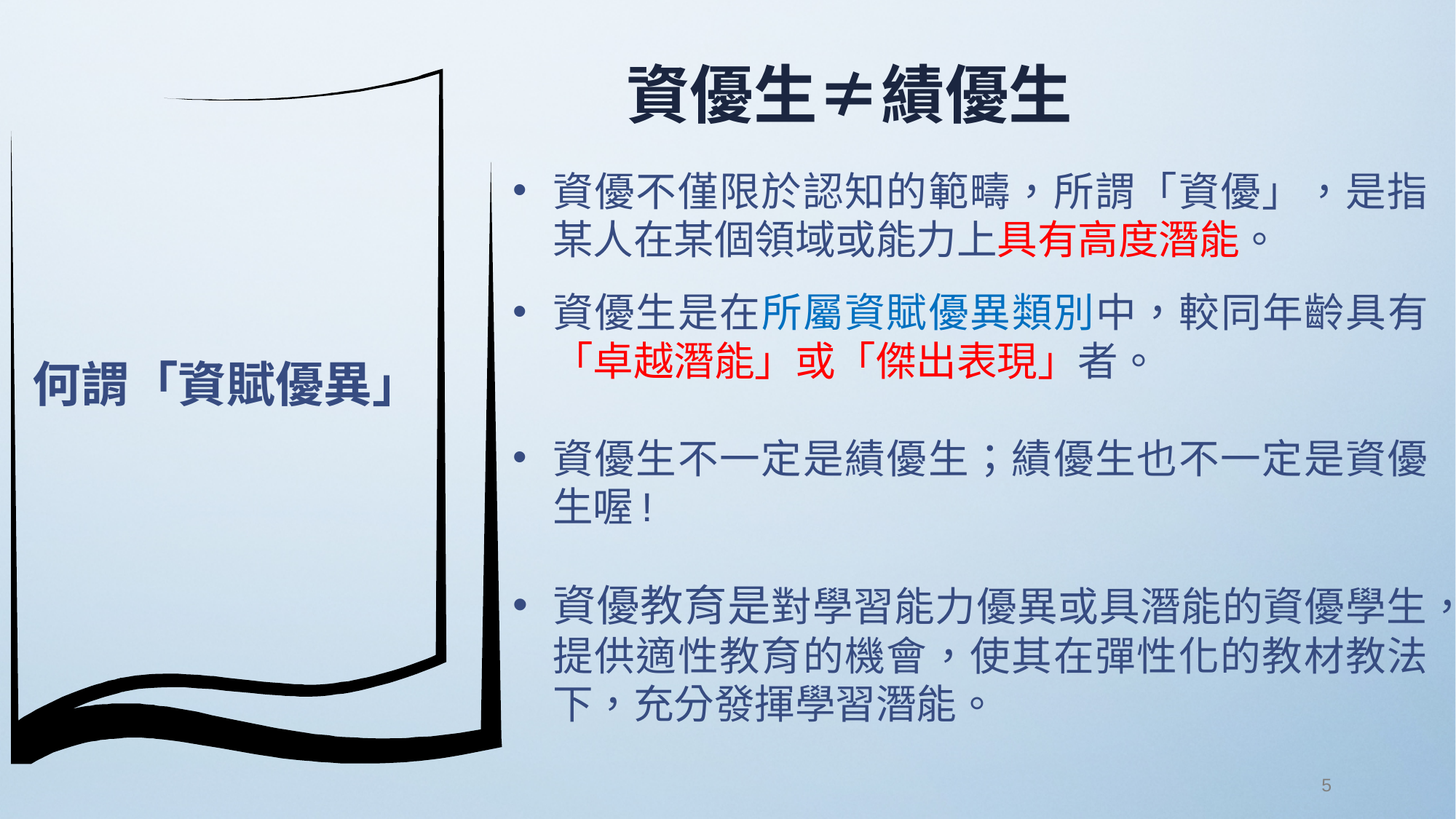

資優生≠績優生

資優不僅限於認知的範疇，所謂「資優」，是指某人在某個領域或能力上具有高度潛能。
資優生是在所屬資賦優異類別中，較同年齡具有「卓越潛能」或「傑出表現」者。

資優生不一定是績優生；績優生也不一定是資優生喔!

資優教育是對學習能力優異或具潛能的資優學生，提供適性教育的機會，使其在彈性化的教材教法下，充分發揮學習潛能。

何謂「資賦優異」
5